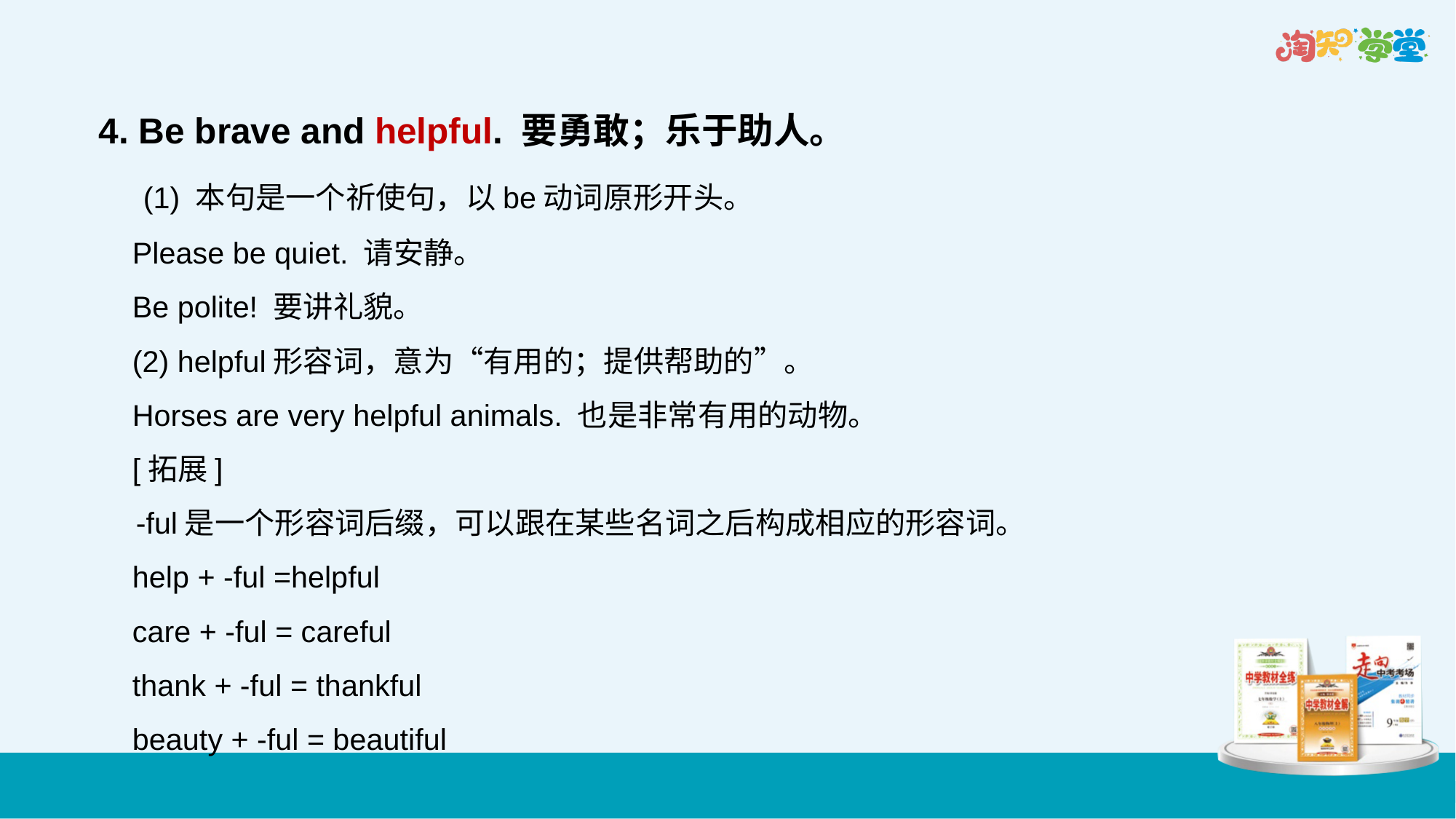

4. Be brave and helpful. 要勇敢；乐于助人。
　(1) 本句是一个祈使句，以be动词原形开头。
    Please be quiet. 请安静。
    Be polite! 要讲礼貌。
    (2) helpful形容词，意为“有用的；提供帮助的”。
    Horses are very helpful animals. 也是非常有用的动物。
    [拓展]
　-ful是一个形容词后缀，可以跟在某些名词之后构成相应的形容词。
    help + -ful =helpful
    care + -ful = careful
    thank + -ful = thankful
    beauty + -ful = beautiful